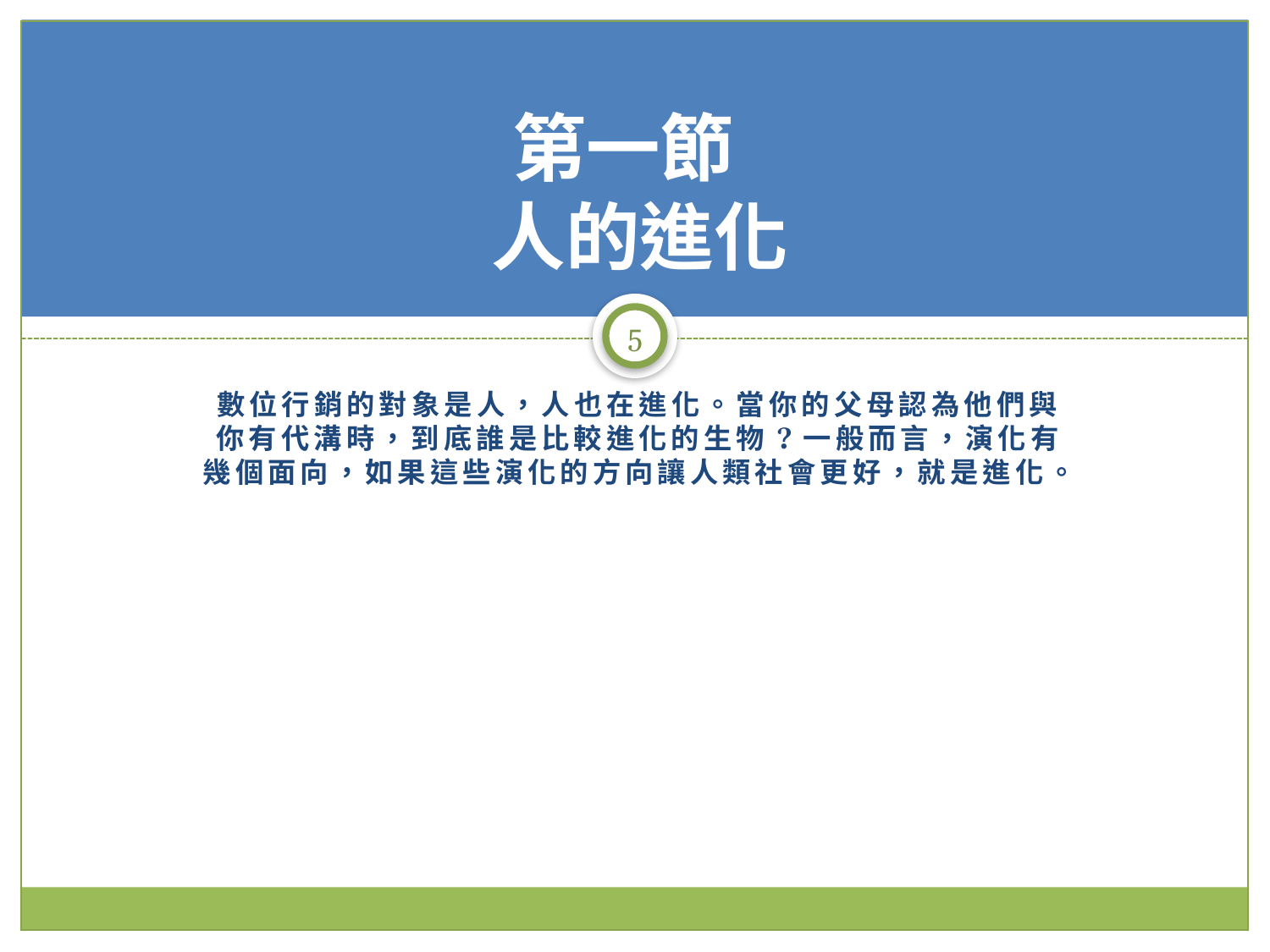

# 第一節 人的進化
5
數位行銷的對象是人，人也在進化。當你的父母認為他們與你有代溝時，到底誰是比較進化的生物?一般而言，演化有幾個面向，如果這些演化的方向讓人類社會更好，就是進化。